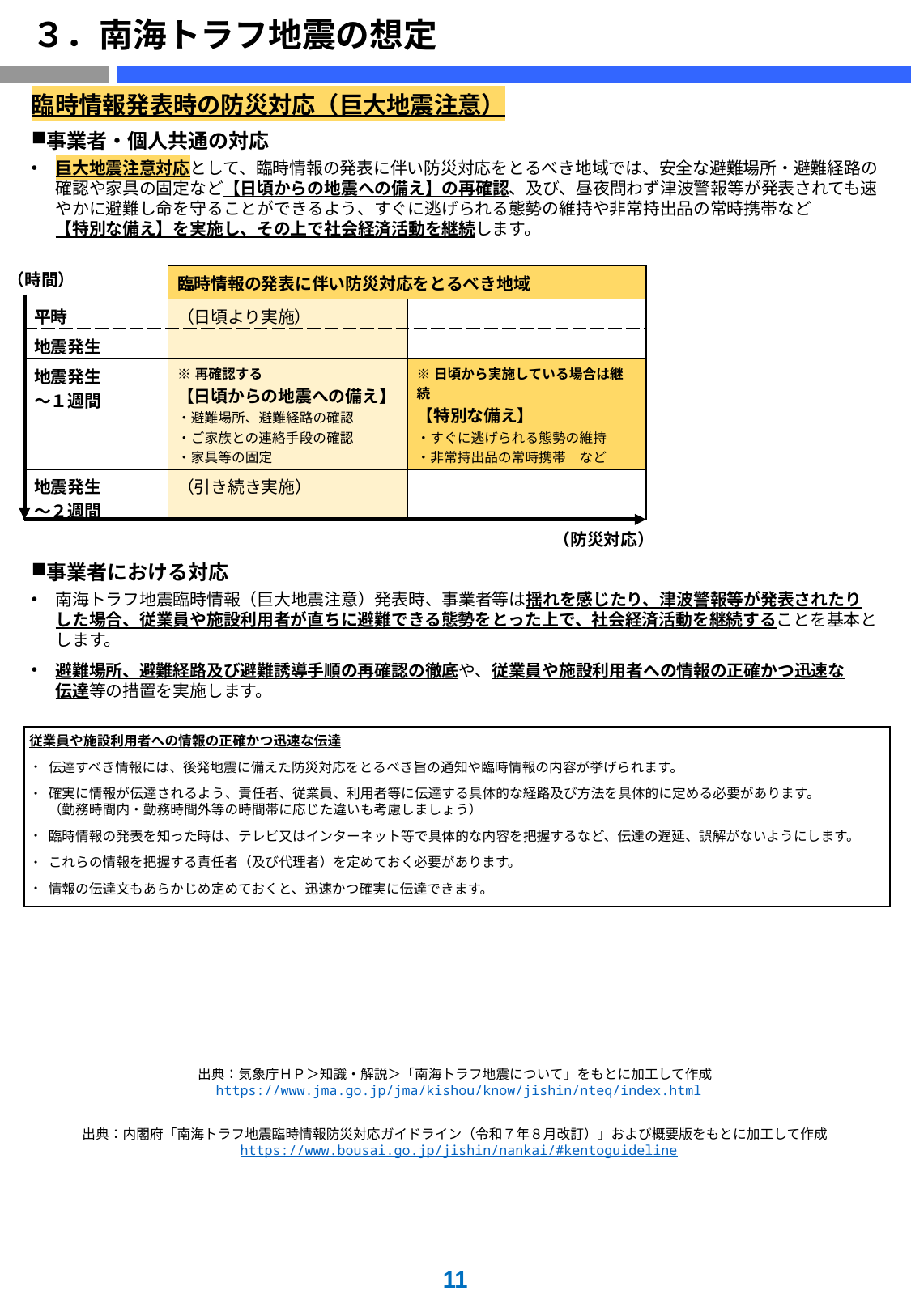

# ３．南海トラフ地震の想定
臨時情報発表時の防災対応（巨大地震注意）
事業者・個人共通の対応
巨大地震注意対応として、臨時情報の発表に伴い防災対応をとるべき地域では、安全な避難場所・避難経路の確認や家具の固定など【日頃からの地震への備え】の再確認、及び、昼夜問わず津波警報等が発表されても速やかに避難し命を守ることができるよう、すぐに逃げられる態勢の維持や非常持出品の常時携帯など
【特別な備え】を実施し、その上で社会経済活動を継続します。
（時間）
|  | 臨時情報の発表に伴い防災対応をとるべき地域 |  |
| --- | --- | --- |
| 平時 | （日頃より実施） |  |
| 地震発生 |  |  |
| 地震発生 ～１週間 | ※再確認する 【日頃からの地震への備え】 ・避難場所、避難経路の確認 ・ご家族との連絡手段の確認 ・家具等の固定 ・非常食などの備蓄の確認　など | ※日頃から実施している場合は継続 【特別な備え】 ・すぐに逃げられる態勢の維持 ・非常持出品の常時携帯　など |
| 地震発生 ～２週間 | （引き続き実施） |  |
（防災対応）
事業者における対応
南海トラフ地震臨時情報（巨大地震注意）発表時、事業者等は揺れを感じたり、津波警報等が発表されたりした場合、従業員や施設利用者が直ちに避難できる態勢をとった上で、社会経済活動を継続することを基本とします。
避難場所、避難経路及び避難誘導手順の再確認の徹底や、従業員や施設利用者への情報の正確かつ迅速な
伝達等の措置を実施します。
従業員や施設利用者への情報の正確かつ迅速な伝達
伝達すべき情報には、後発地震に備えた防災対応をとるべき旨の通知や臨時情報の内容が挙げられます。
確実に情報が伝達されるよう、責任者、従業員、利用者等に伝達する具体的な経路及び方法を具体的に定める必要があります。
（勤務時間内・勤務時間外等の時間帯に応じた違いも考慮しましょう）
臨時情報の発表を知った時は、テレビ又はインターネット等で具体的な内容を把握するなど、伝達の遅延、誤解がないようにします。
これらの情報を把握する責任者（及び代理者）を定めておく必要があります。
情報の伝達文もあらかじめ定めておくと、迅速かつ確実に伝達できます。
出典：気象庁ＨＰ＞知識・解説＞「南海トラフ地震について」をもとに加工して作成
 https://www.jma.go.jp/jma/kishou/know/jishin/nteq/index.html

出典：内閣府「南海トラフ地震臨時情報防災対応ガイドライン（令和７年８月改訂）」および概要版をもとに加工して作成
 https://www.bousai.go.jp/jishin/nankai/#kentoguideline
11